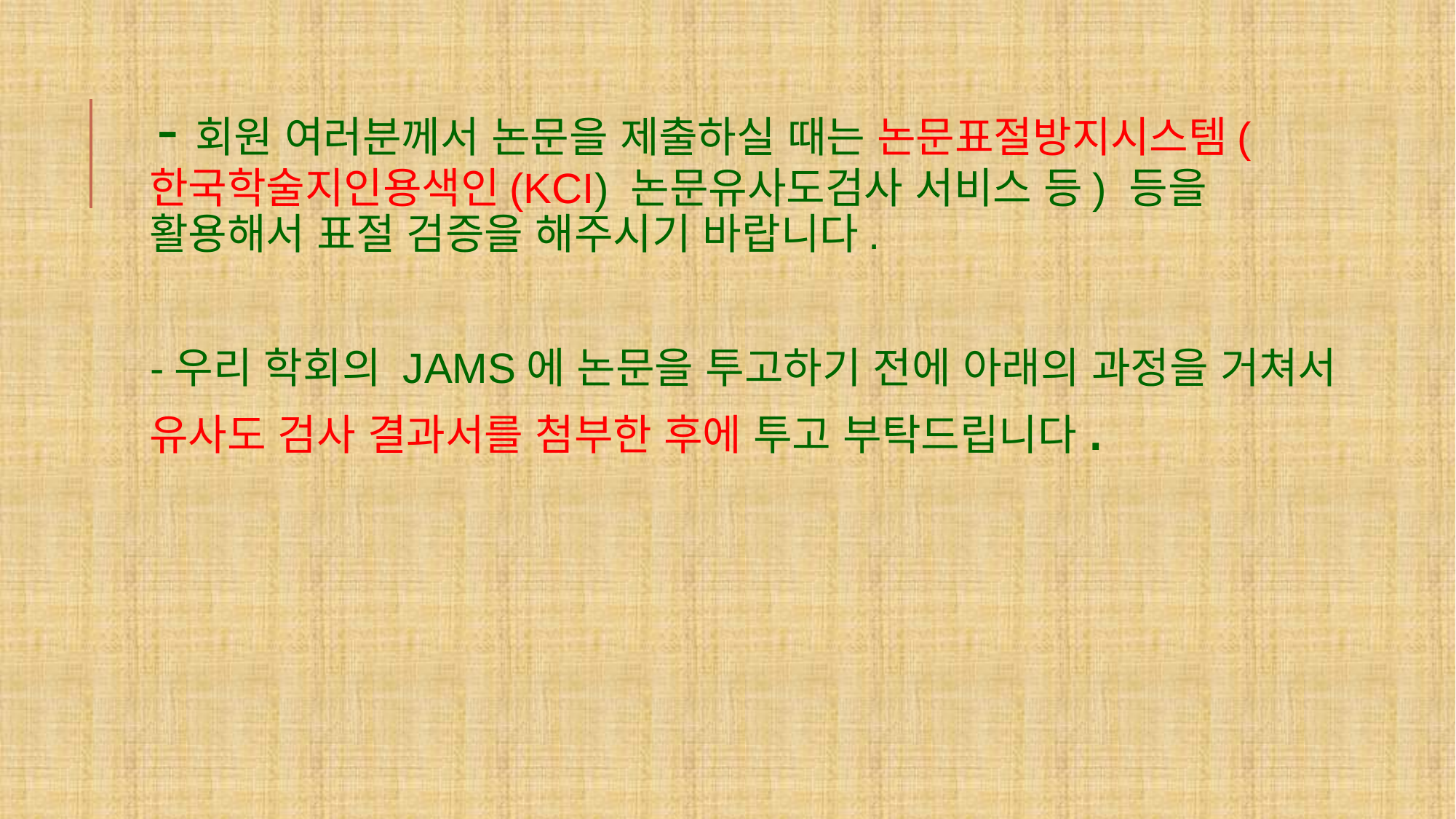

-회원 여러분께서 논문을 제출하실 때는 논문표절방지시스템(한국학술지인용색인(KCI) 논문유사도검사 서비스 등) 등을 활용해서 표절 검증을 해주시기 바랍니다.

-우리 학회의 JAMS에 논문을 투고하기 전에 아래의 과정을 거쳐서 유사도 검사 결과서를 첨부한 후에 투고 부탁드립니다.